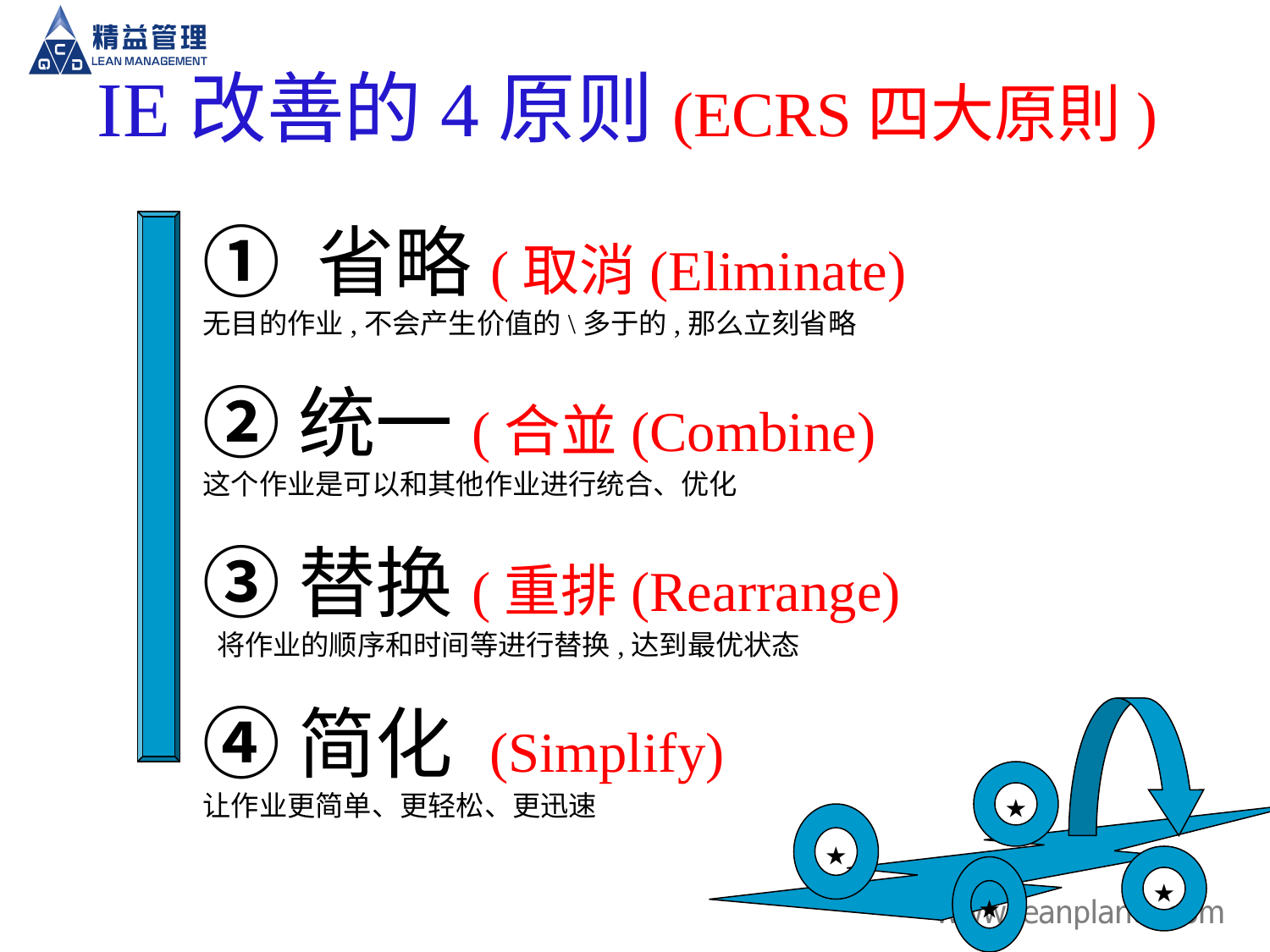

# IE改善的4原则(ECRS四大原則)

① 省略(取消(Eliminate)
无目的作业,不会产生价值的\多于的,那么立刻省略
② 统一(合並(Combine)
这个作业是可以和其他作业进行统合、优化
③ 替换(重排(Rearrange)
 将作业的顺序和时间等进行替换,达到最优状态
④ 简化 (Simplify)
让作业更简单、更轻松、更迅速

★

★
★
★